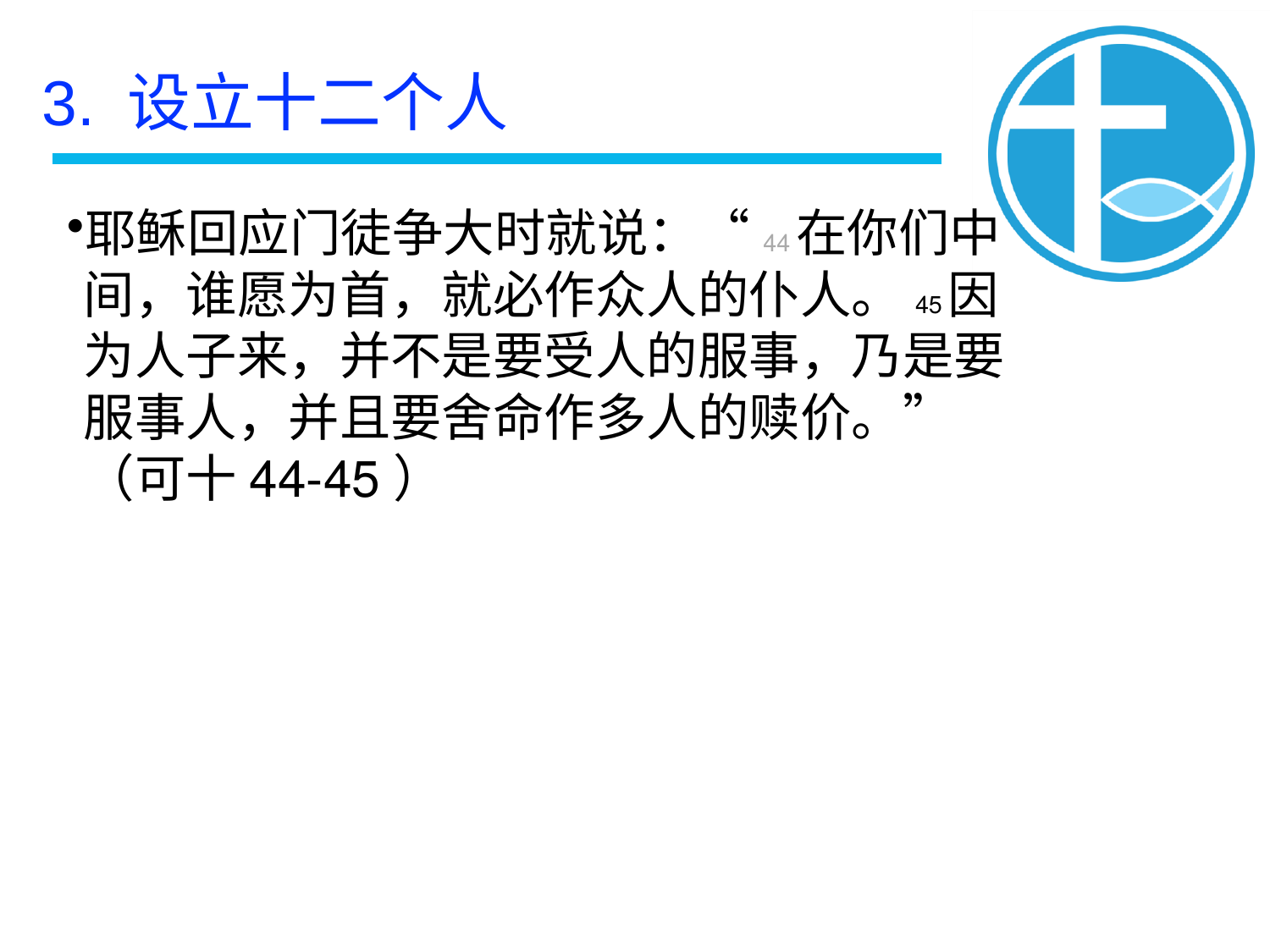

3. 设立十二个人
耶稣回应门徒争大时就说：“44在你们中间，谁愿为首，就必作众人的仆人。45因为人子来，并不是要受人的服事，乃是要服事人，并且要舍命作多人的赎价。”（可十44-45）